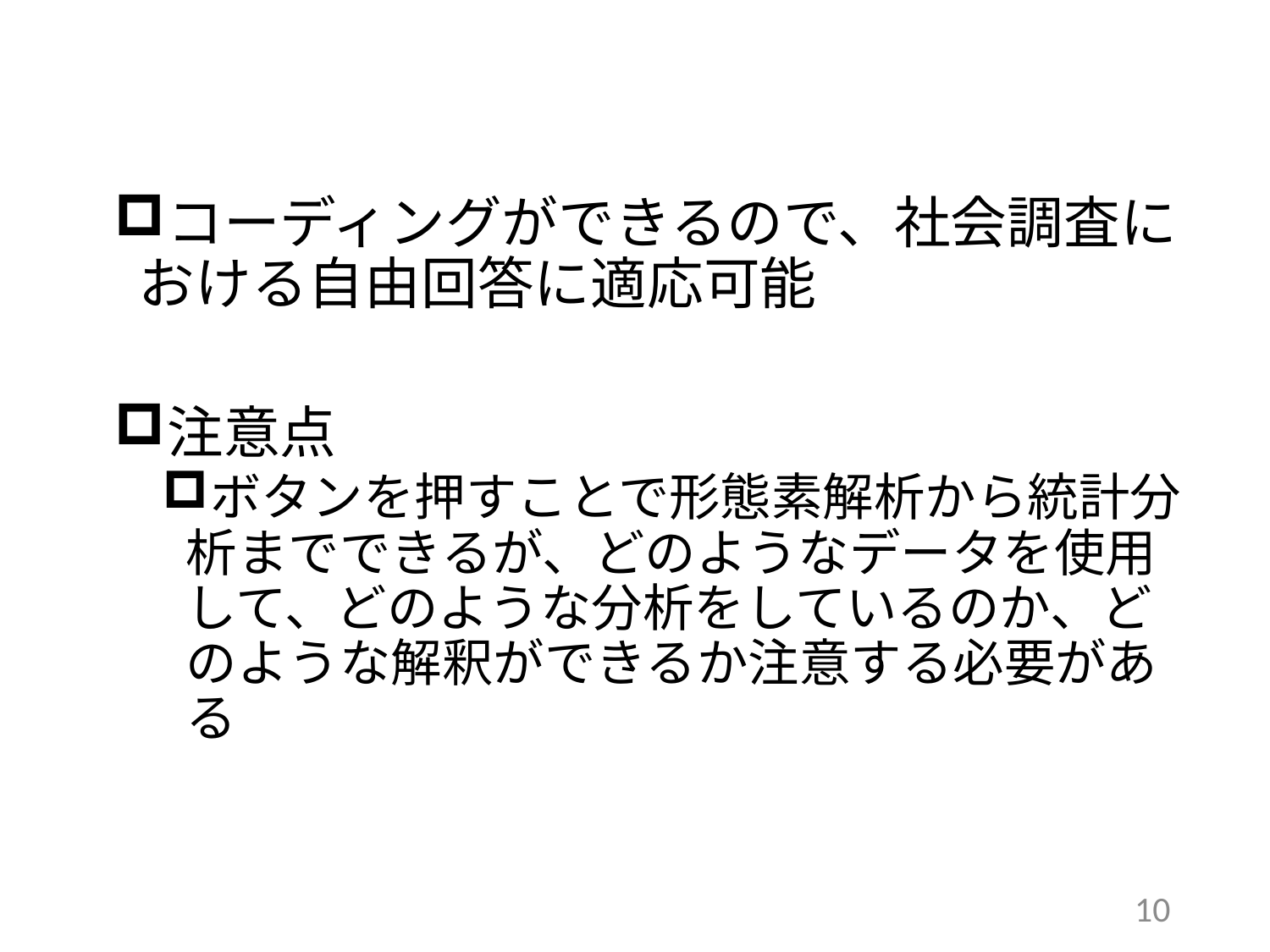

コーディングができるので、社会調査における自由回答に適応可能

注意点
ボタンを押すことで形態素解析から統計分析までできるが、どのようなデータを使用して、どのような分析をしているのか、どのような解釈ができるか注意する必要がある
10